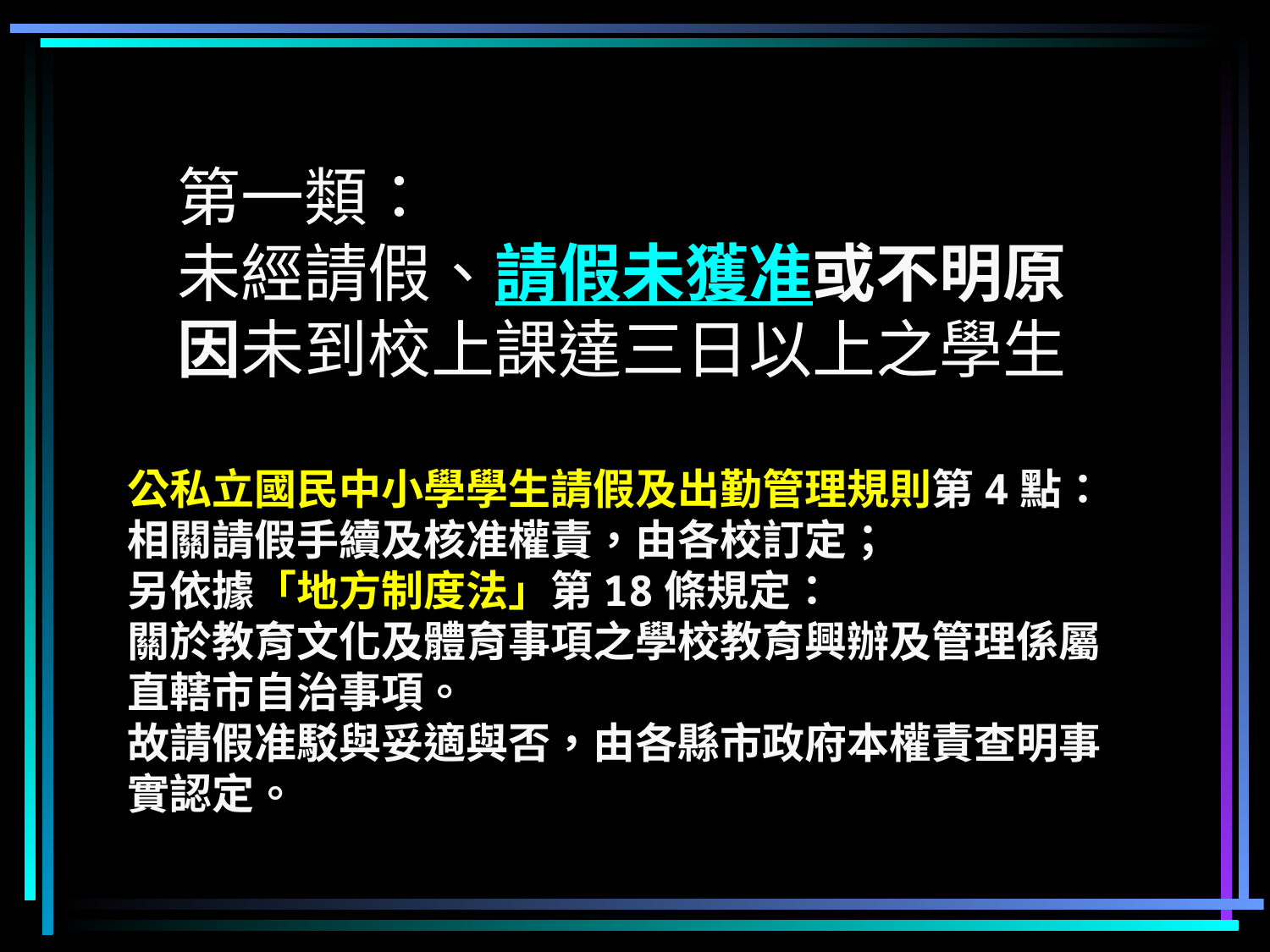

第一類：
未經請假、請假未獲准或不明原因未到校上課達三日以上之學生
公私立國民中小學學生請假及出勤管理規則第4點：
相關請假手續及核准權責，由各校訂定；
另依據「地方制度法」第18條規定：
關於教育文化及體育事項之學校教育興辦及管理係屬
直轄市自治事項。
故請假准駁與妥適與否，由各縣市政府本權責查明事實認定。